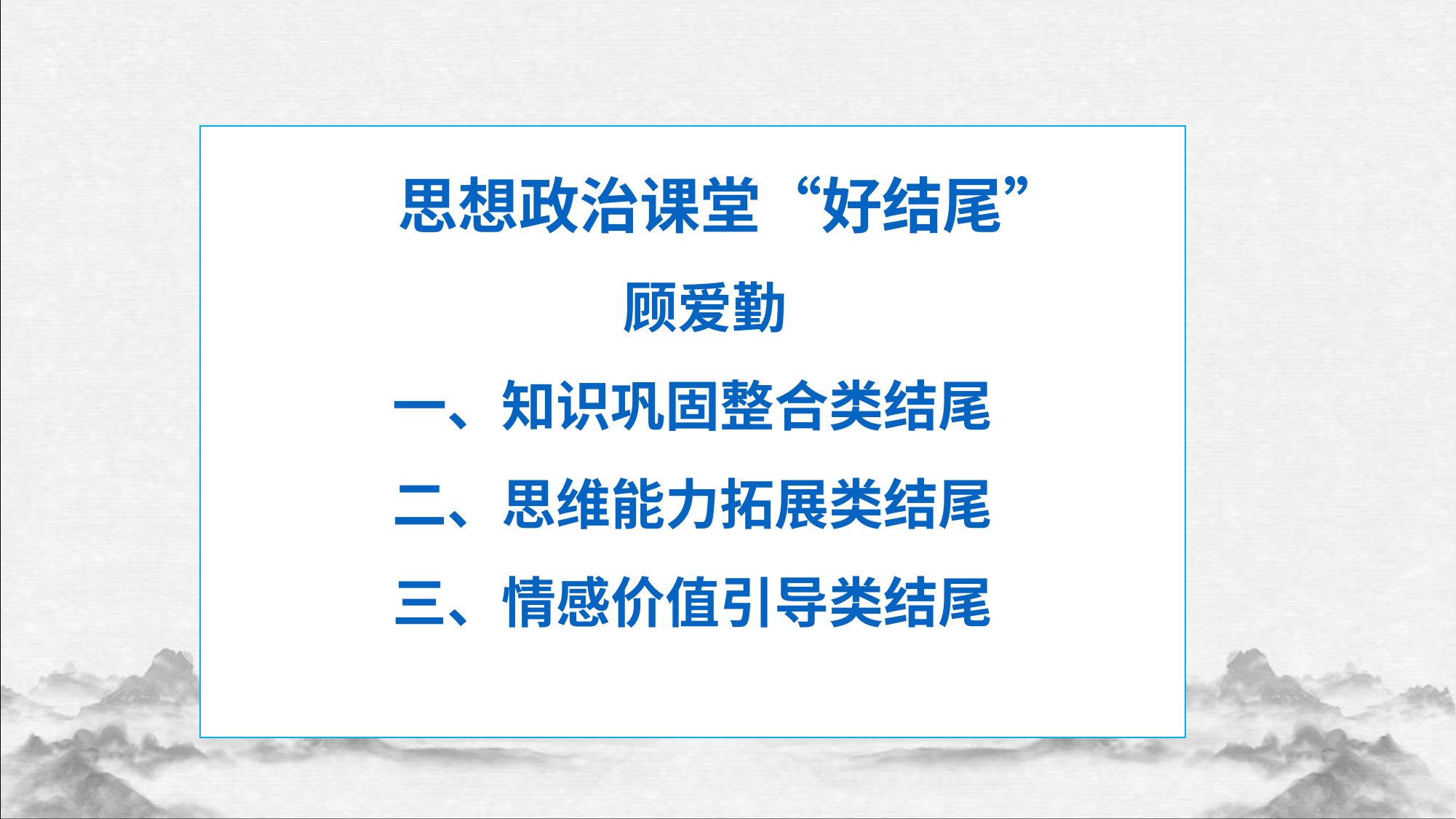

思想政治课堂“好结尾”
 顾爱勤
一、知识巩固整合类结尾
二、思维能力拓展类结尾
三、情感价值引导类结尾